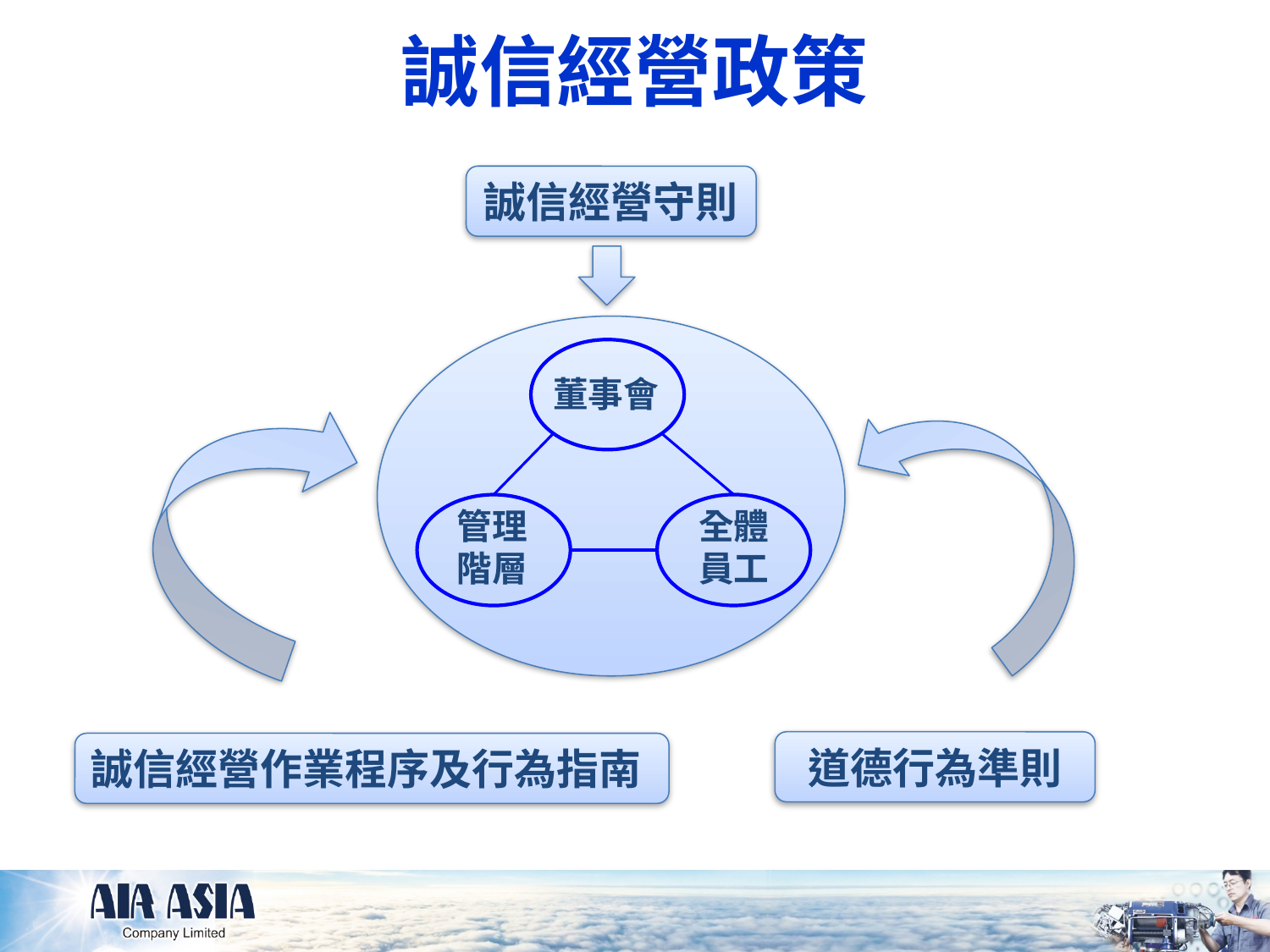

誠信經營政策
誠信經營守則

董事會

管理
階層
全體
員工
道德行為準則
誠信經營作業程序及行為指南